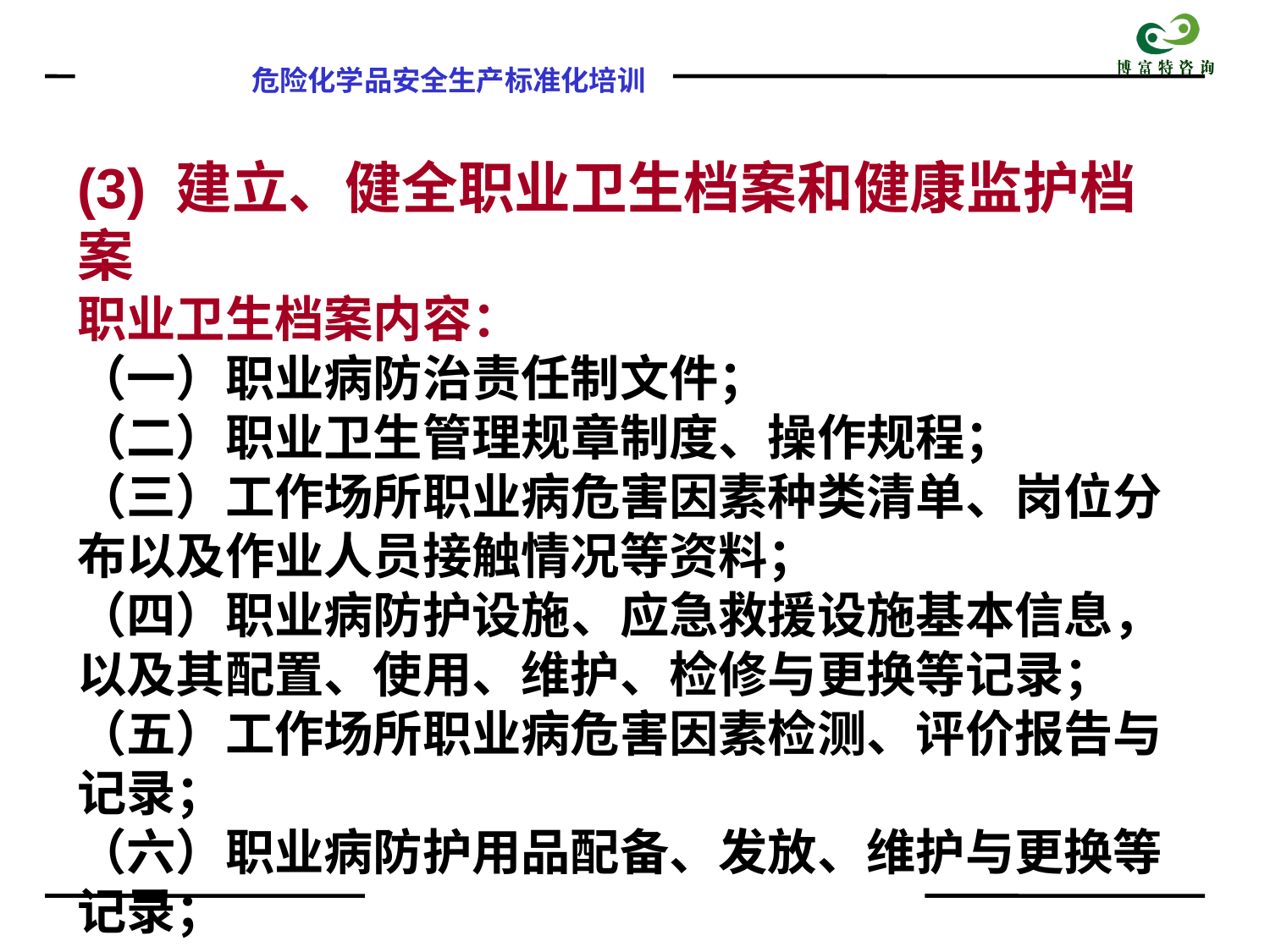

(3) 建立、健全职业卫生档案和健康监护档案
职业卫生档案内容：
（一）职业病防治责任制文件；
（二）职业卫生管理规章制度、操作规程；
（三）工作场所职业病危害因素种类清单、岗位分布以及作业人员接触情况等资料；
（四）职业病防护设施、应急救援设施基本信息，以及其配置、使用、维护、检修与更换等记录；
（五）工作场所职业病危害因素检测、评价报告与记录；
（六）职业病防护用品配备、发放、维护与更换等记录；